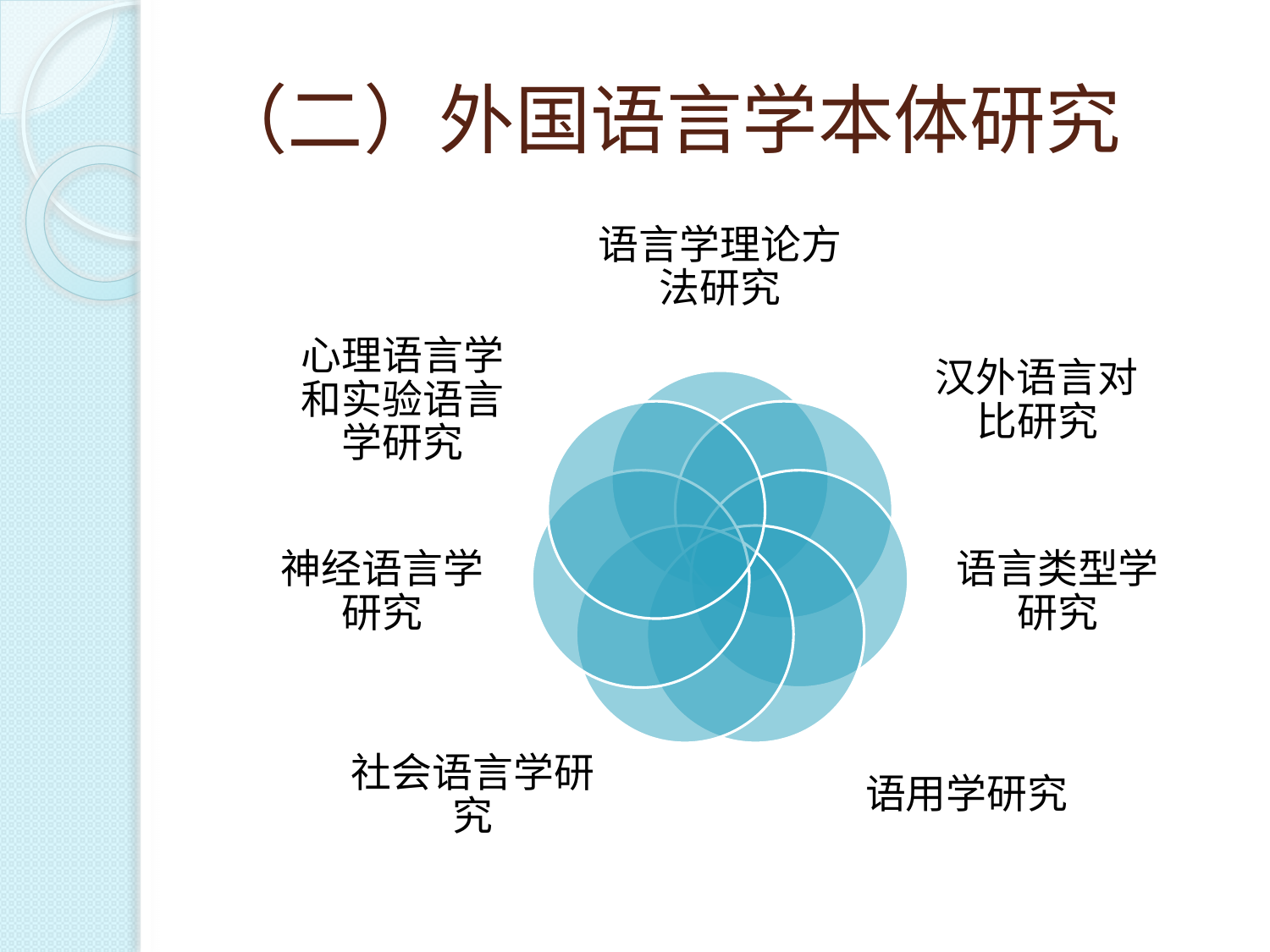

# （二）外国语言学本体研究
语言学理论方法研究
汉外语言对比研究
语言类型学研究
语用学研究
社会语言学研究
神经语言学研究
心理语言学和实验语言学研究